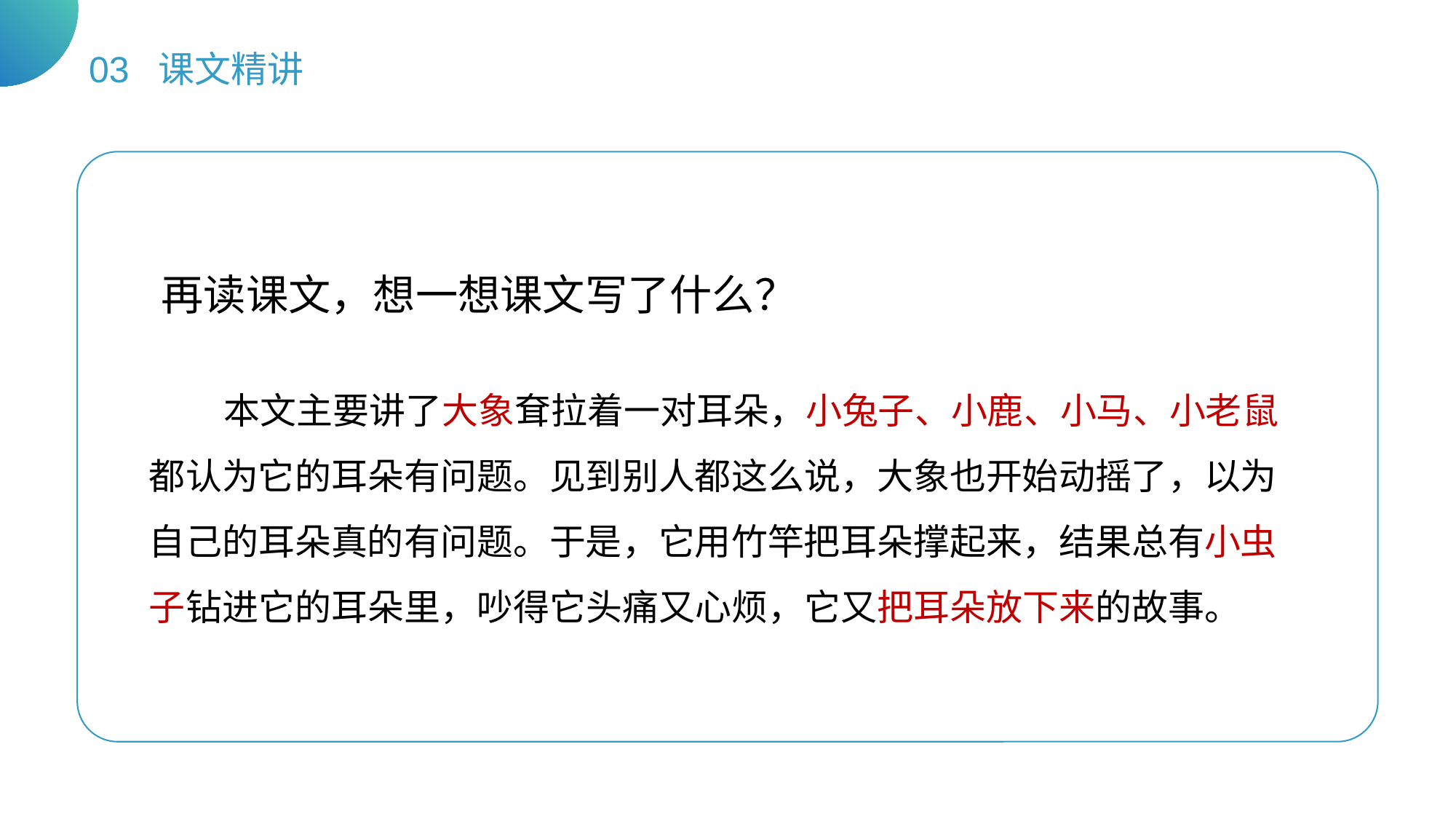

03  课文精讲
  再读课文，想一想课文写了什么？
        本文主要讲了大象耷拉着一对耳朵，小兔子、小鹿、小马、小老鼠都认为它的耳朵有问题。见到别人都这么说，大象也开始动摇了，以为自己的耳朵真的有问题。于是，它用竹竿把耳朵撑起来，结果总有小虫子钻进它的耳朵里，吵得它头痛又心烦，它又把耳朵放下来的故事。